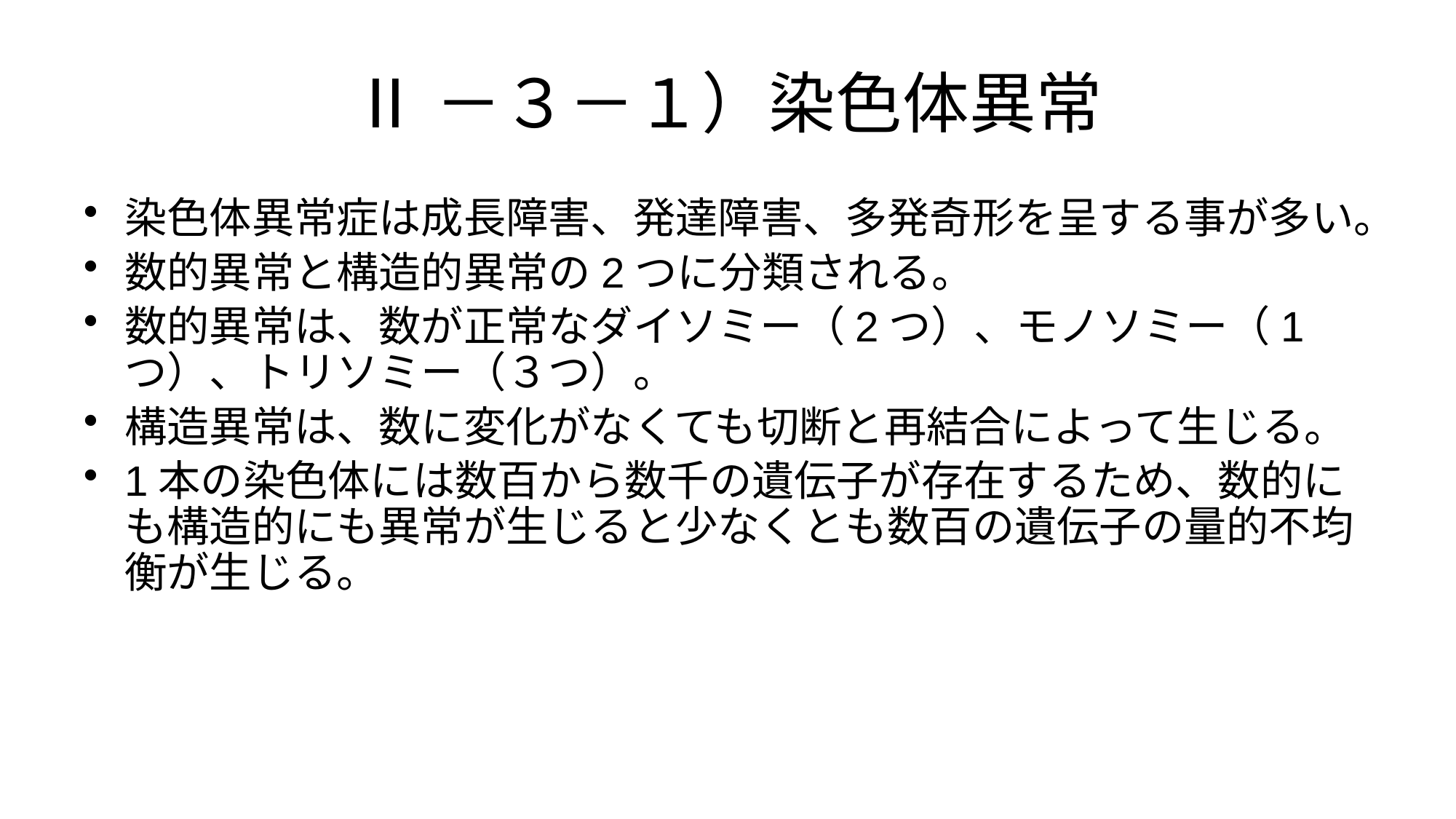

# Ⅱ－３－１）染色体異常
染色体異常症は成長障害、発達障害、多発奇形を呈する事が多い。
数的異常と構造的異常の2つに分類される。
数的異常は、数が正常なダイソミー（2つ）、モノソミー（1つ）、トリソミー（３つ）。
構造異常は、数に変化がなくても切断と再結合によって生じる。
1本の染色体には数百から数千の遺伝子が存在するため、数的にも構造的にも異常が生じると少なくとも数百の遺伝子の量的不均衡が生じる。